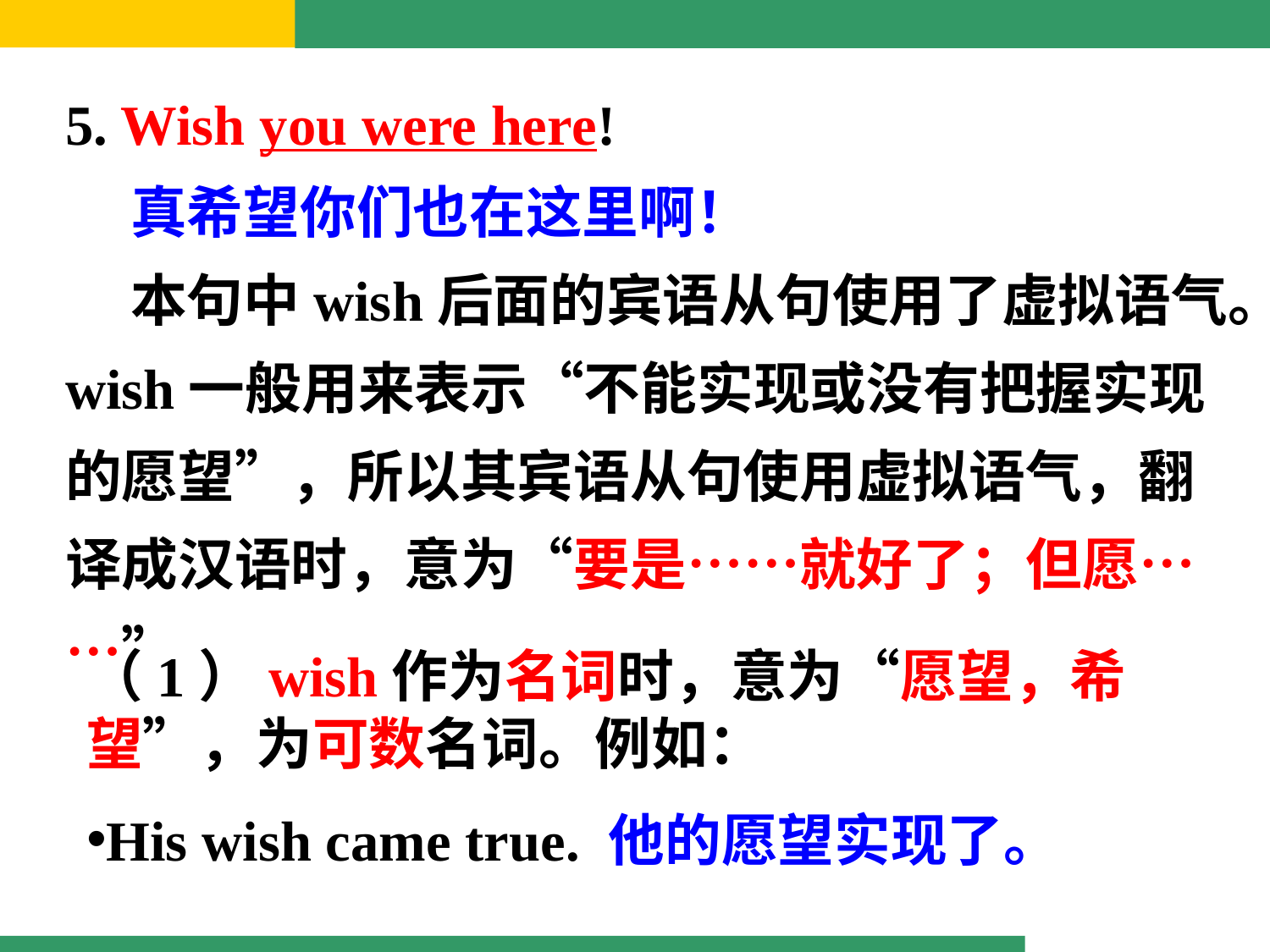

5. Wish you were here!
    真希望你们也在这里啊！
    本句中wish后面的宾语从句使用了虚拟语气。
wish一般用来表示“不能实现或没有把握实现的愿望”，所以其宾语从句使用虚拟语气，翻译成汉语时，意为“要是……就好了；但愿……”
（1）wish作为名词时，意为“愿望，希望”，为可数名词。例如：
His wish came true. 他的愿望实现了。